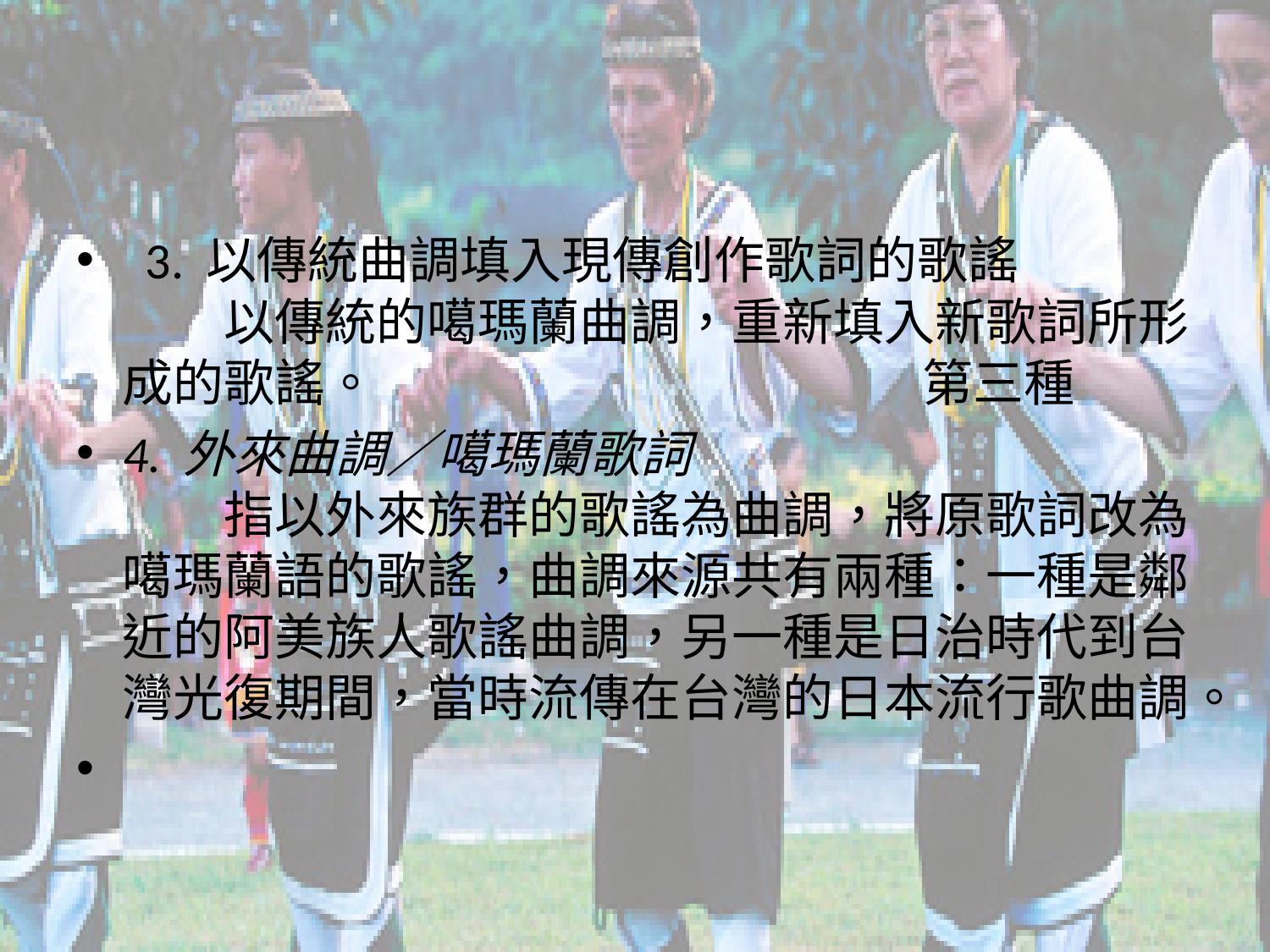

#
  3. 以傳統曲調填入現傳創作歌詞的歌謠
　　以傳統的噶瑪蘭曲調，重新填入新歌詞所形成的歌謠。    					第三種
4. 外來曲調／噶瑪蘭歌詞
　　指以外來族群的歌謠為曲調，將原歌詞改為噶瑪蘭語的歌謠，曲調來源共有兩種：一種是鄰近的阿美族人歌謠曲調，另一種是日治時代到台灣光復期間，當時流傳在台灣的日本流行歌曲調。